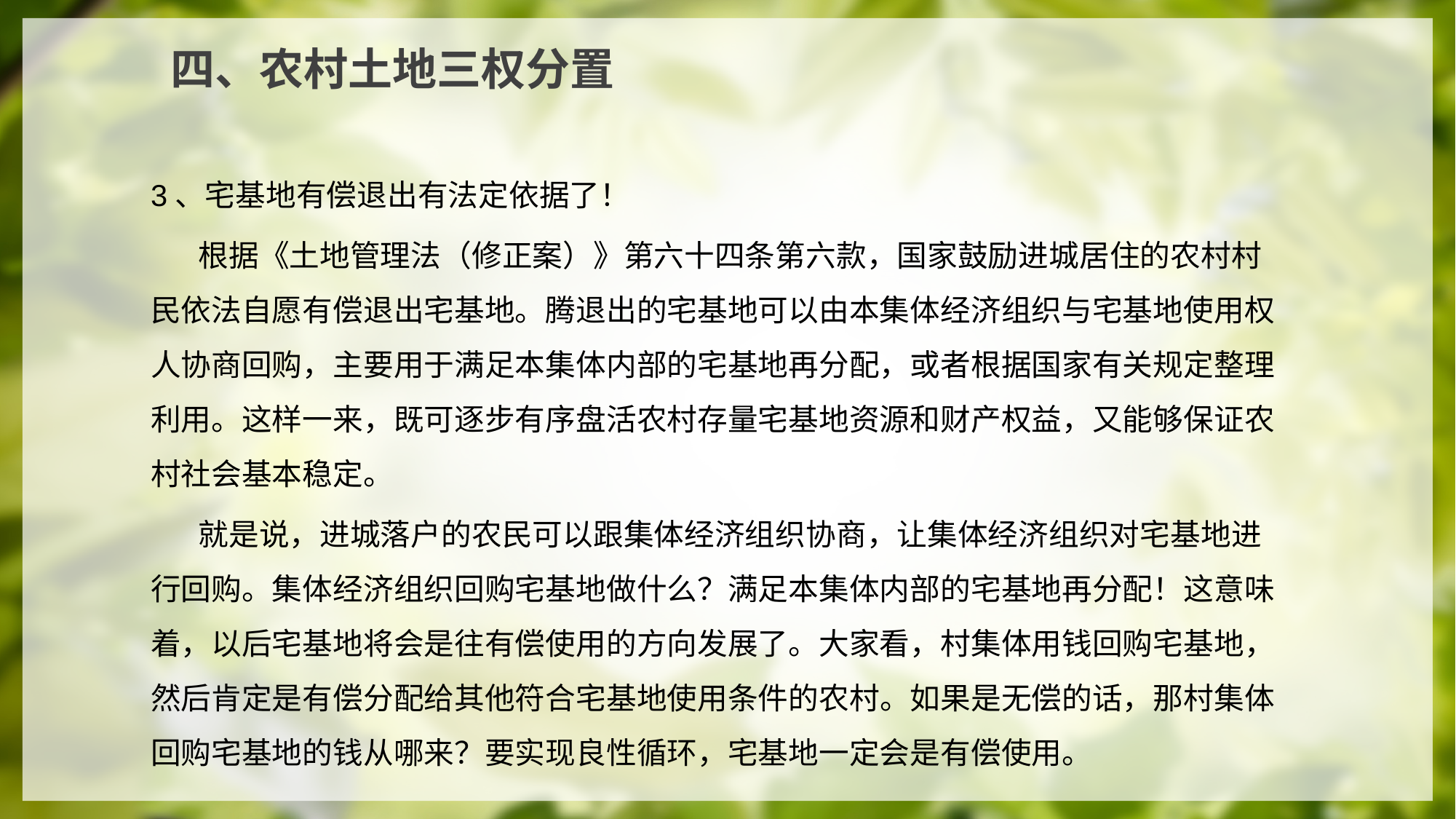

四、农村土地三权分置
3、宅基地有偿退出有法定依据了！
      根据《土地管理法（修正案）》第六十四条第六款，国家鼓励进城居住的农村村民依法自愿有偿退出宅基地。腾退出的宅基地可以由本集体经济组织与宅基地使用权人协商回购，主要用于满足本集体内部的宅基地再分配，或者根据国家有关规定整理利用。这样一来，既可逐步有序盘活农村存量宅基地资源和财产权益，又能够保证农村社会基本稳定。
      就是说，进城落户的农民可以跟集体经济组织协商，让集体经济组织对宅基地进行回购。集体经济组织回购宅基地做什么？满足本集体内部的宅基地再分配！这意味着，以后宅基地将会是往有偿使用的方向发展了。大家看，村集体用钱回购宅基地，然后肯定是有偿分配给其他符合宅基地使用条件的农村。如果是无偿的话，那村集体回购宅基地的钱从哪来？要实现良性循环，宅基地一定会是有偿使用。